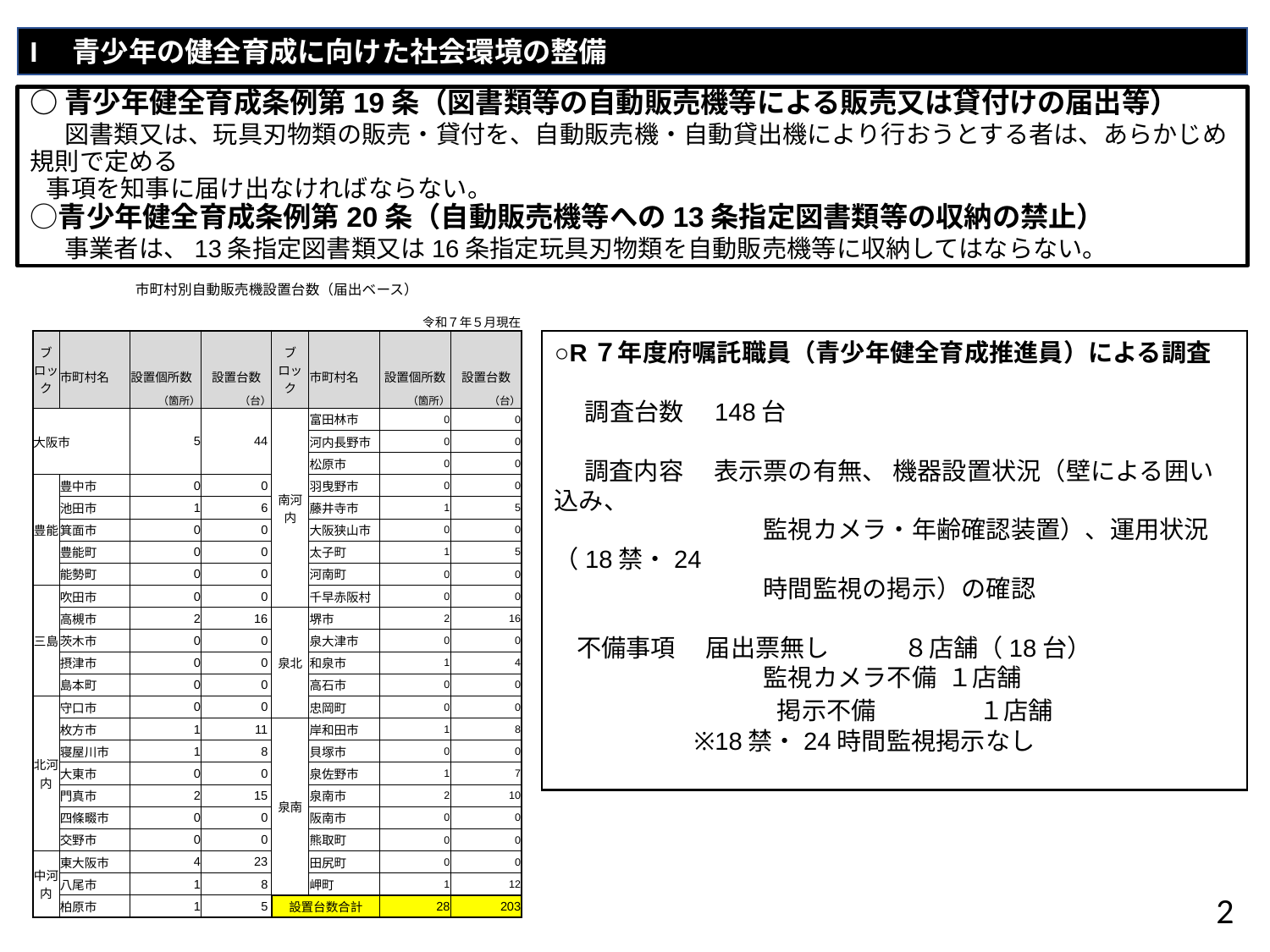

I　青少年の健全育成に向けた社会環境の整備
# ○青少年健全育成条例第19条（図書類等の自動販売機等による販売又は貸付けの届出等） 　 図書類又は、玩具刃物類の販売・貸付を、自動販売機・自動貸出機により行おうとする者は、あらかじめ規則で定める　　 事項を知事に届け出なければならない。 ○青少年健全育成条例第20条（自動販売機等への13条指定図書類等の収納の禁止） 　 事業者は、13条指定図書類又は16条指定玩具刃物類を自動販売機等に収納してはならない。

| 市町村別自動販売機設置台数（届出ベース） |  |  |  |  |  |  |  |
| --- | --- | --- | --- | --- | --- | --- | --- |
|  |  |  |  |  |  | 令和７年５月現在 | 令和７年５月現在 |
| ブロック |  |  |  | ブロック |  |  |  |
|  |  |  |  |  |  |  |  |
|  | 市町村名 | 設置個所数 | 設置台数 |  | 市町村名 | 設置個所数 | 設置台数 |
|  |  | （箇所） | （台） |  |  | （箇所） | （台） |
|  |  |  |  | 南河内 | 富田林市 | 0 | 0 |
| 大阪市 |  | 5 | 44 |  | 河内長野市 | 0 | 0 |
|  |  |  |  |  | 松原市 | 0 | 0 |
| 豊能 | 豊中市 | 0 | 0 |  | 羽曳野市 | 0 | 0 |
|  | 池田市 | 1 | 6 |  | 藤井寺市 | 1 | 5 |
|  | 箕面市 | 0 | 0 |  | 大阪狭山市 | 0 | 0 |
|  | 豊能町 | 0 | 0 |  | 太子町 | 1 | 5 |
|  | 能勢町 | 0 | 0 |  | 河南町 | 0 | 0 |
| 三島 | 吹田市 | 0 | 0 |  | 千早赤阪村 | 0 | 0 |
|  | 高槻市 | 2 | 16 | 泉北 | 堺市 | 2 | 16 |
|  | 茨木市 | 0 | 0 |  | 泉大津市 | 0 | 0 |
|  | 摂津市 | 0 | 0 |  | 和泉市 | 1 | 4 |
|  | 島本町 | 0 | 0 |  | 高石市 | 0 | 0 |
| 北河内 | 守口市 | 0 | 0 |  | 忠岡町 | 0 | 0 |
|  | 枚方市 | 1 | 11 | 泉南 | 岸和田市 | 1 | 8 |
|  | 寝屋川市 | 1 | 8 |  | 貝塚市 | 0 | 0 |
|  | 大東市 | 0 | 0 |  | 泉佐野市 | 1 | 7 |
|  | 門真市 | 2 | 15 |  | 泉南市 | 2 | 10 |
|  | 四條畷市 | 0 | 0 |  | 阪南市 | 0 | 0 |
|  | 交野市 | 0 | 0 |  | 熊取町 | 0 | 0 |
| 中河内 | 東大阪市 | 4 | 23 |  | 田尻町 | 0 | 0 |
|  | 八尾市 | 1 | 8 |  | 岬町 | 1 | 12 |
|  | 柏原市 | 1 | 5 | 設置台数合計 |  | 28 | 203 |
○R７年度府嘱託職員（青少年健全育成推進員）による調査

　 調査台数　148台

　 調査内容　 表示票の有無、 機器設置状況（壁による囲い込み、
　　　　　　　　  監視カメラ・年齢確認装置）、運用状況（18禁・24
　　　　　　　　  時間監視の掲示）の確認

   不備事項　 届出票無し　　　８店舗（18台）
　　　　　　　　  監視カメラ不備  １店舗
　　　　　　　　　掲示不備　　　　１店舗
                    ※18禁・24時間監視掲示なし

2